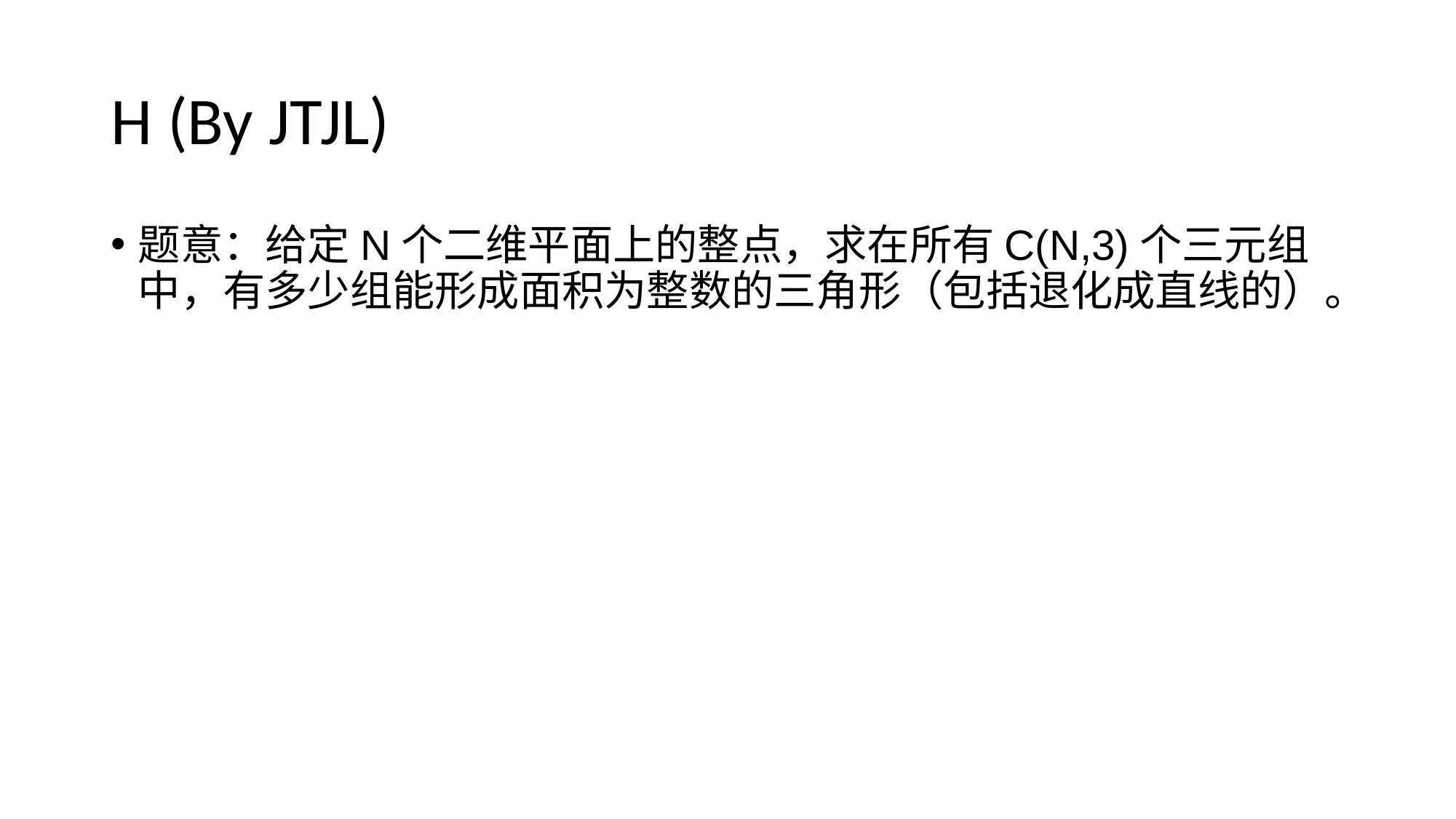

# H (By JTJL)
题意：给定N个二维平面上的整点，求在所有C(N,3)个三元组中，有多少组能形成面积为整数的三角形（包括退化成直线的）。